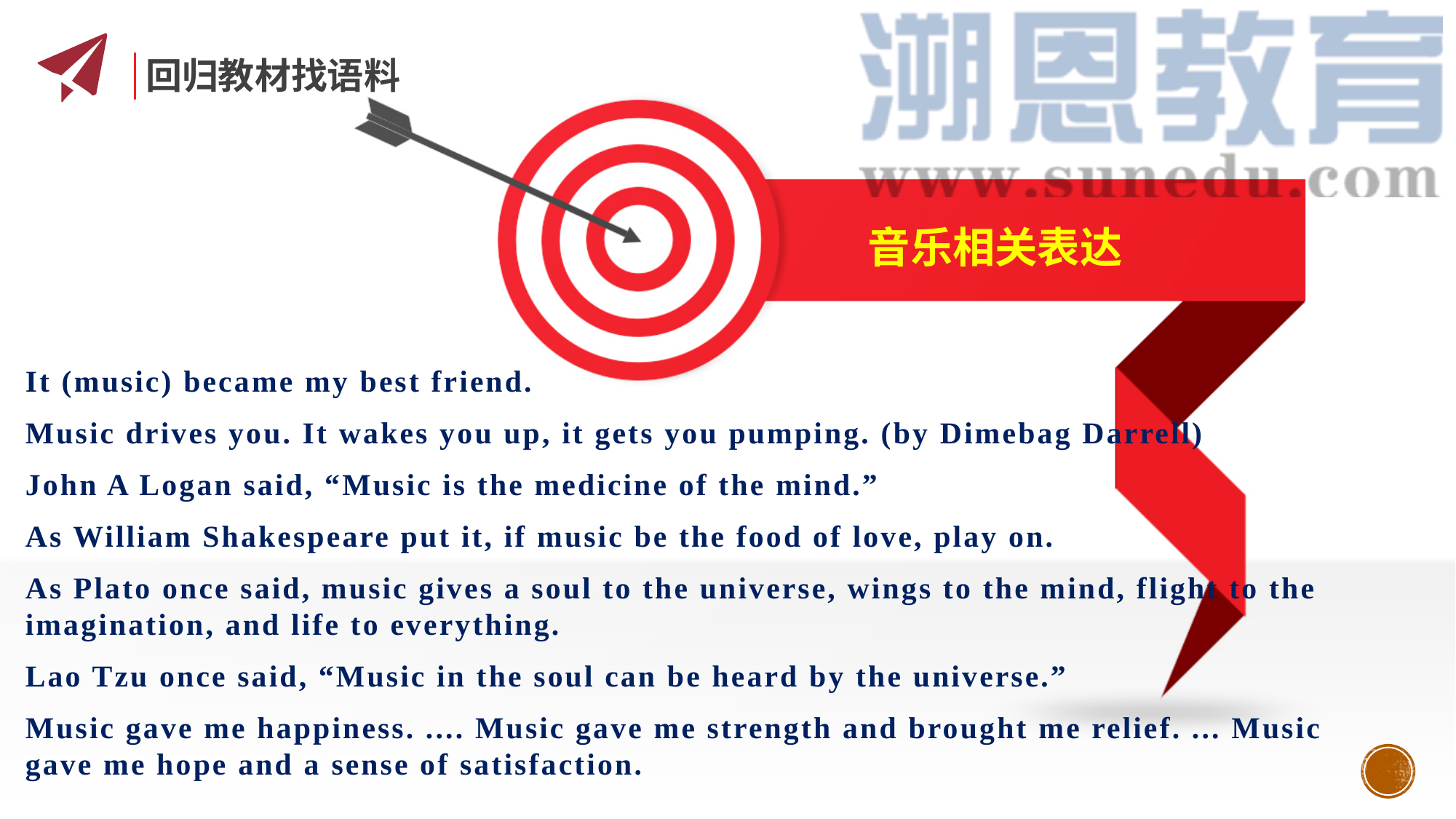

回归教材找语料
音乐相关表达
It (music) became my best friend.
Music drives you. It wakes you up, it gets you pumping. (by Dimebag Darrell)
John A Logan said, “Music is the medicine of the mind.”
As William Shakespeare put it, if music be the food of love, play on.
As Plato once said, music gives a soul to the universe, wings to the mind, flight to the imagination, and life to everything.
Lao Tzu once said, “Music in the soul can be heard by the universe.”
Music gave me happiness. .... Music gave me strength and brought me relief. ... Music gave me hope and a sense of satisfaction.